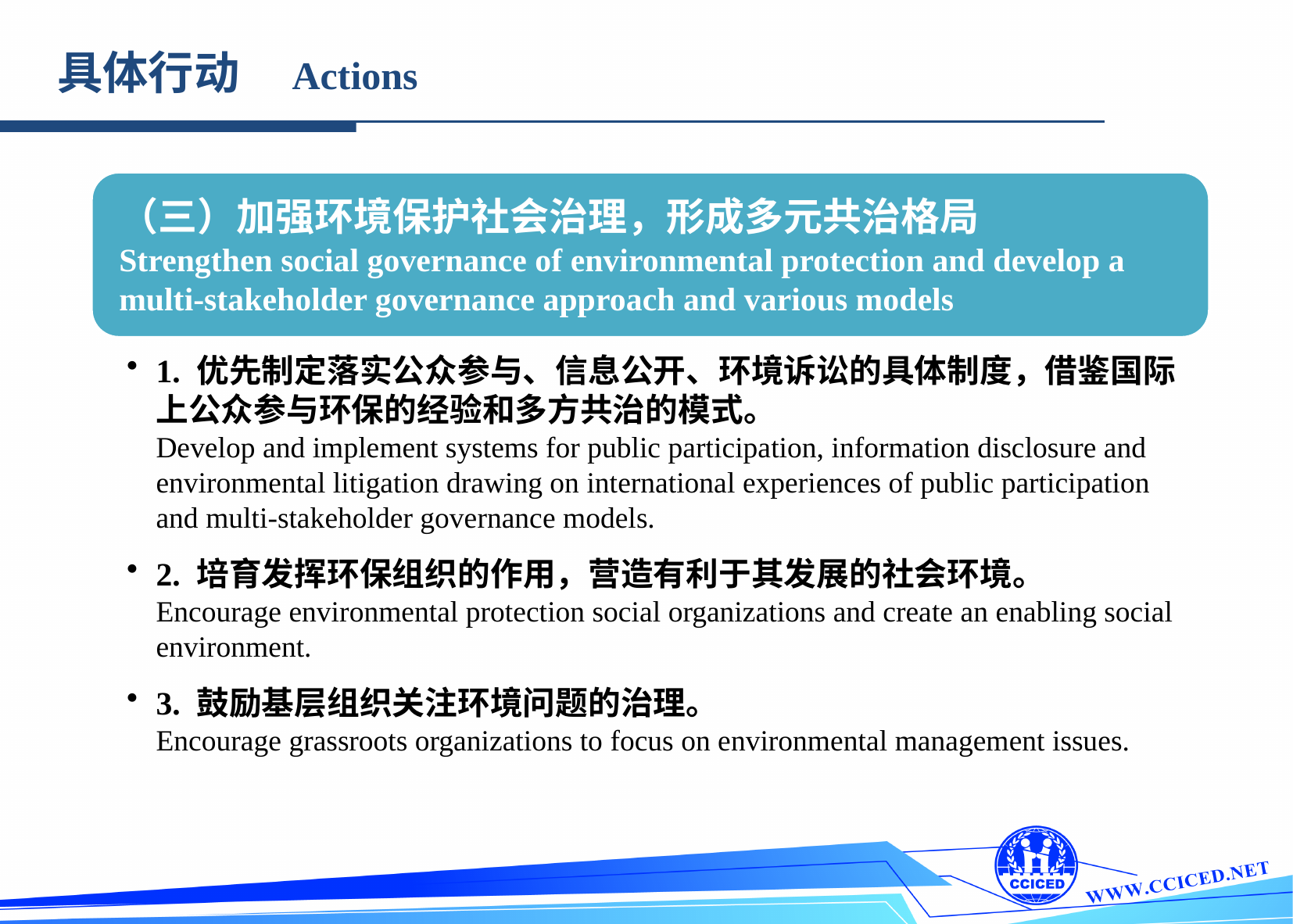

具体行动    Actions
（三）加强环境保护社会治理，形成多元共治格局
Strengthen social governance of environmental protection and develop a multi-stakeholder governance approach and various models
1. 优先制定落实公众参与、信息公开、环境诉讼的具体制度，借鉴国际上公众参与环保的经验和多方共治的模式。
Develop and implement systems for public participation, information disclosure and environmental litigation drawing on international experiences of public participation and multi-stakeholder governance models.
2. 培育发挥环保组织的作用，营造有利于其发展的社会环境。
Encourage environmental protection social organizations and create an enabling social environment.
3. 鼓励基层组织关注环境问题的治理。
Encourage grassroots organizations to focus on environmental management issues.